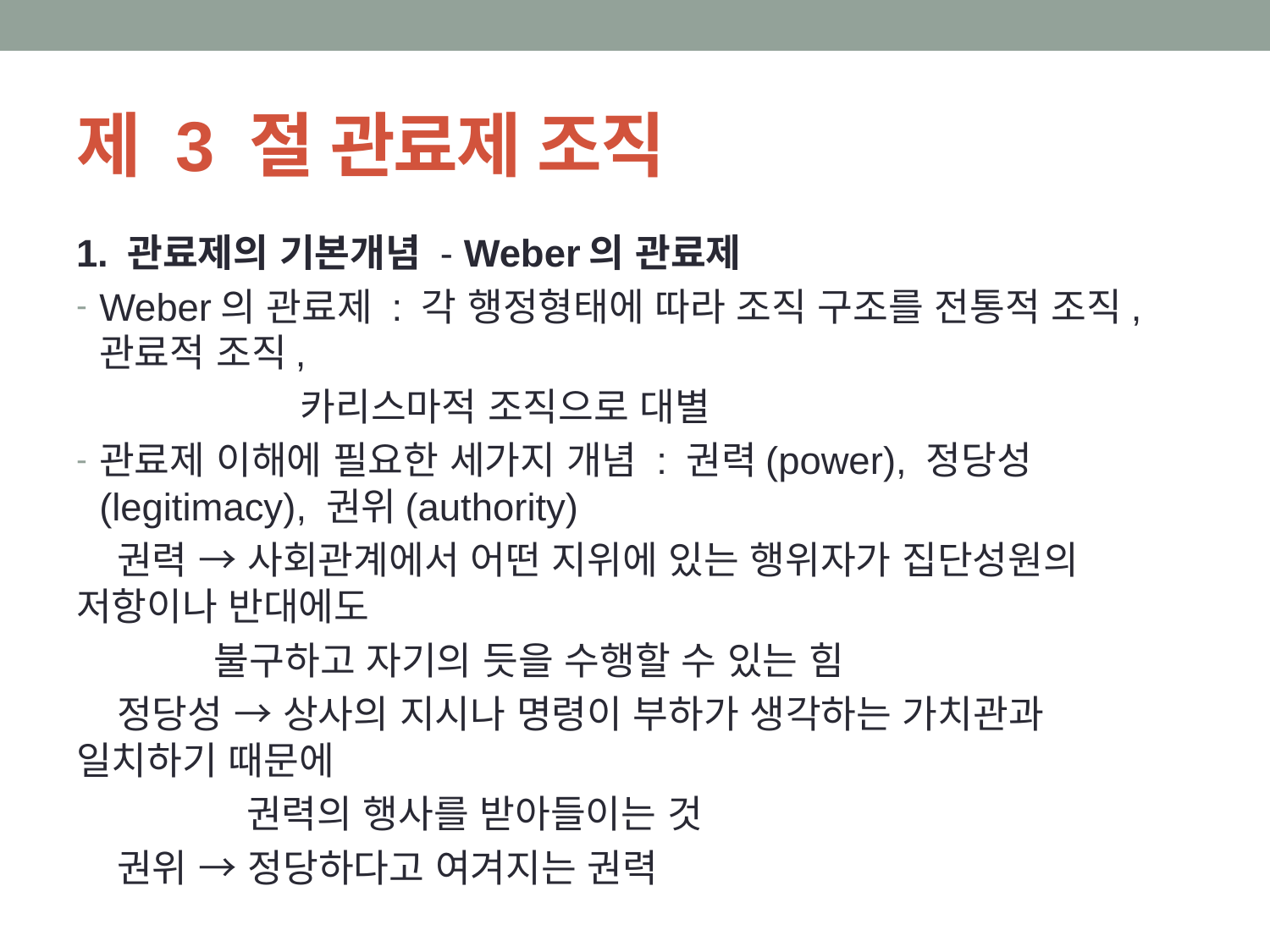

# 제 3 절 관료제 조직
1. 관료제의 기본개념 - Weber의 관료제
Weber의 관료제 : 각 행정형태에 따라 조직 구조를 전통적 조직, 관료적 조직,
                    카리스마적 조직으로 대별
관료제 이해에 필요한 세가지 개념 : 권력(power), 정당성(legitimacy), 권위(authority)
   권력 → 사회관계에서 어떤 지위에 있는 행위자가 집단성원의 저항이나 반대에도
            불구하고 자기의 듯을 수행할 수 있는 힘
   정당성 → 상사의 지시나 명령이 부하가 생각하는 가치관과 일치하기 때문에
               권력의 행사를 받아들이는 것
   권위 → 정당하다고 여겨지는 권력